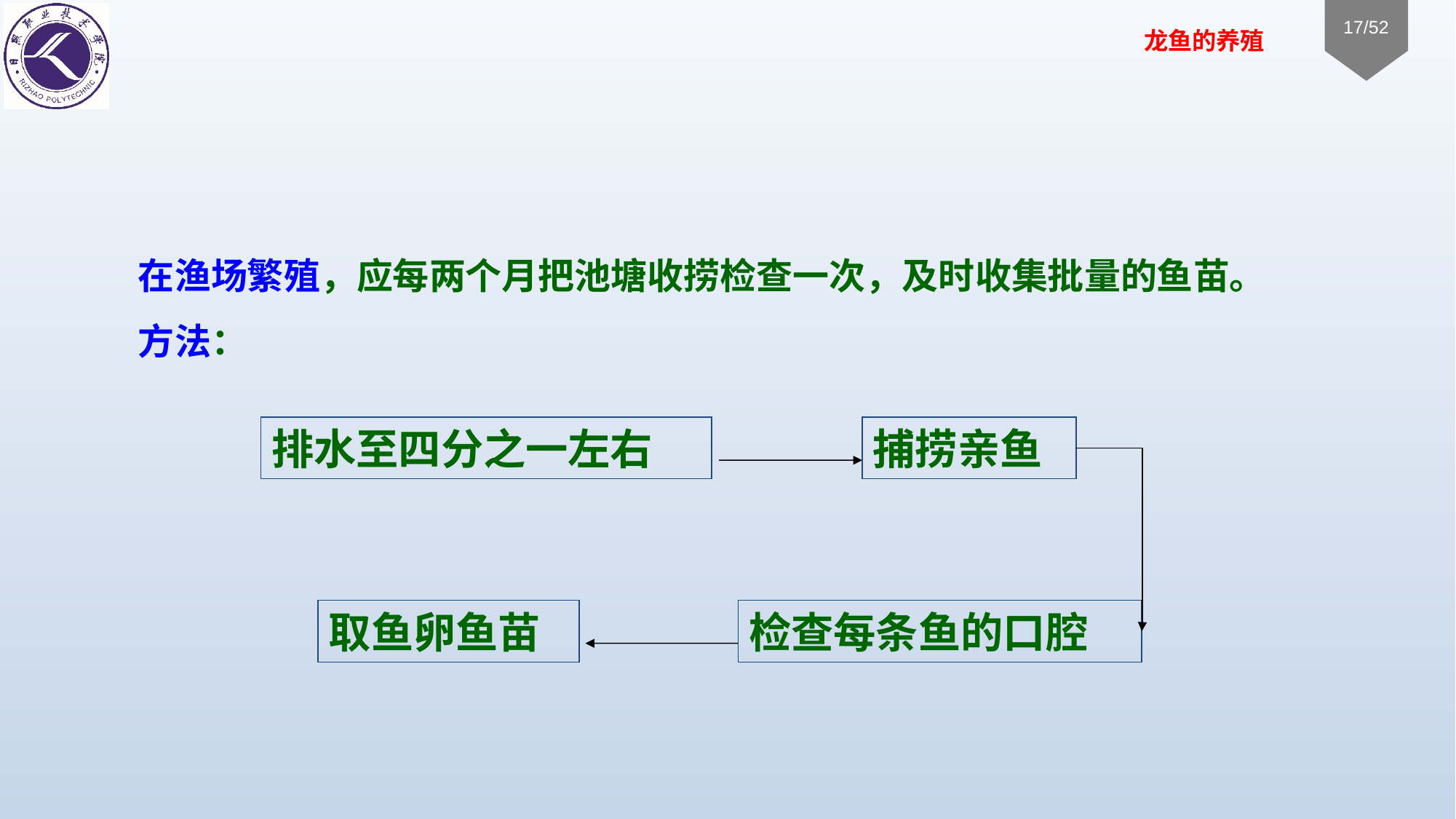

#
在渔场繁殖，应每两个月把池塘收捞检查一次，及时收集批量的鱼苗。
方法：
排水至四分之一左右
捕捞亲鱼

取鱼卵鱼苗
检查每条鱼的口腔